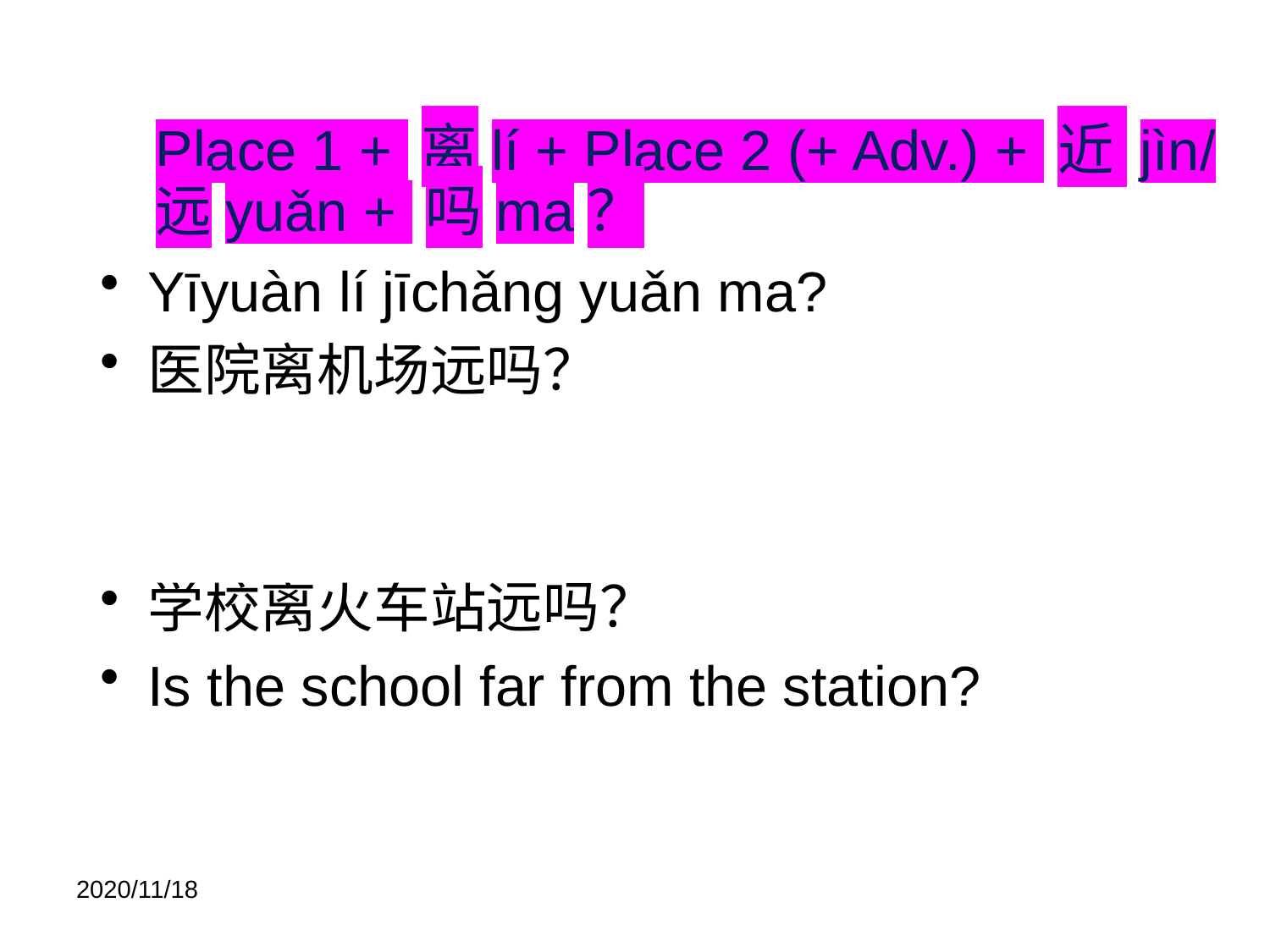

Place 1 + 离lí + Place 2 (+ Adv.) + 近 jìn/
远yuǎn + 吗ma？
Yīyuàn lí jīchǎng yuǎn ma?
医院离机场远吗？
Is the hospital far from the airport?
Xuéxiào lí huǒchēzhàn yuǎn ma?
学校离火车站远吗？
Is the school far from the station?

2020/11/18